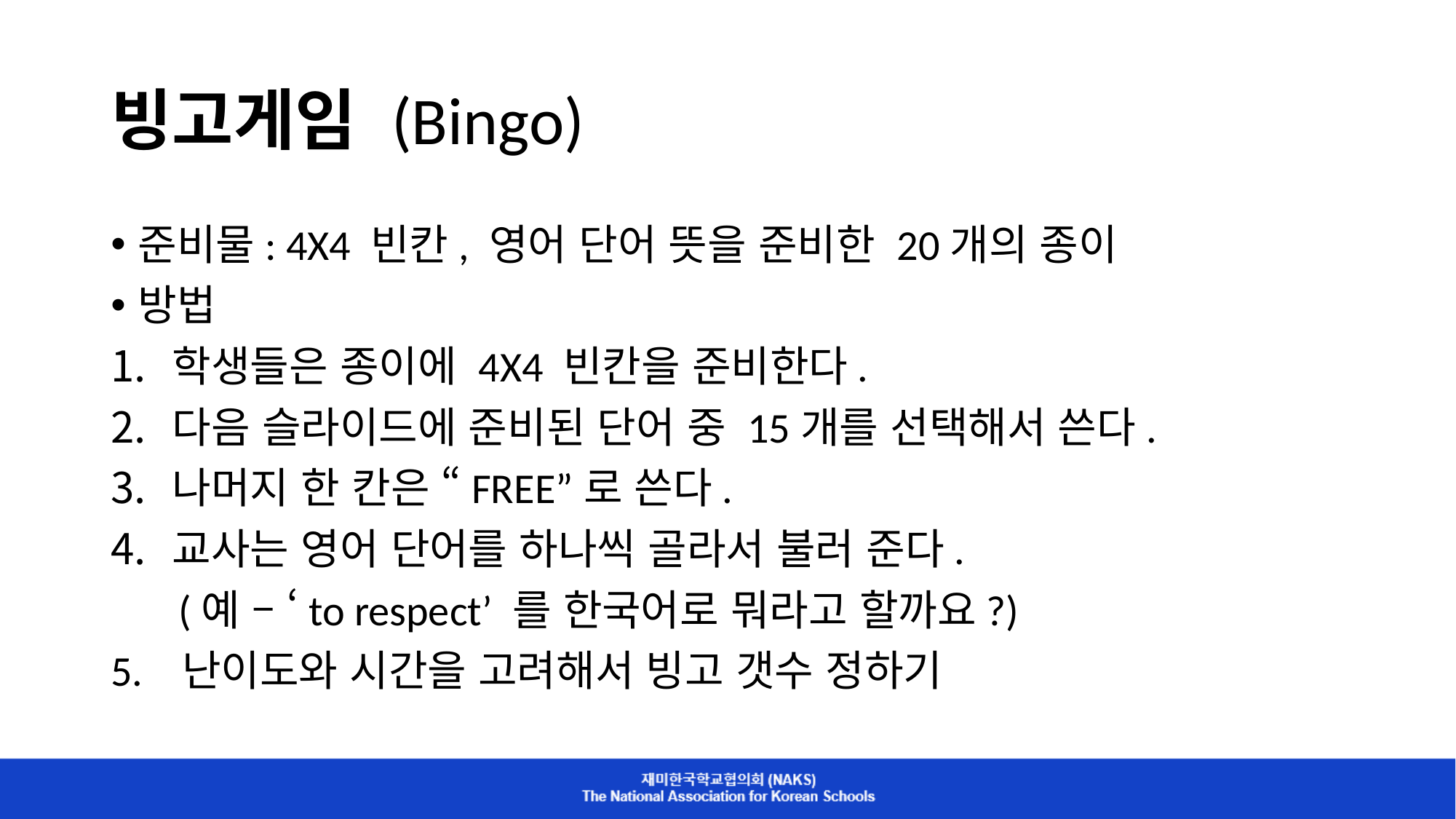

# 빙고게임 (Bingo)
준비물: 4X4 빈칸, 영어 단어 뜻을 준비한 20개의 종이
방법
학생들은 종이에 4X4 빈칸을 준비한다.
다음 슬라이드에 준비된 단어 중 15개를 선택해서 쓴다.
나머지 한 칸은 “FREE”로 쓴다.
교사는 영어 단어를 하나씩 골라서 불러 준다.
       (예 – ‘to respect’ 를 한국어로 뭐라고 할까요?)
5.   난이도와 시간을 고려해서 빙고 갯수 정하기